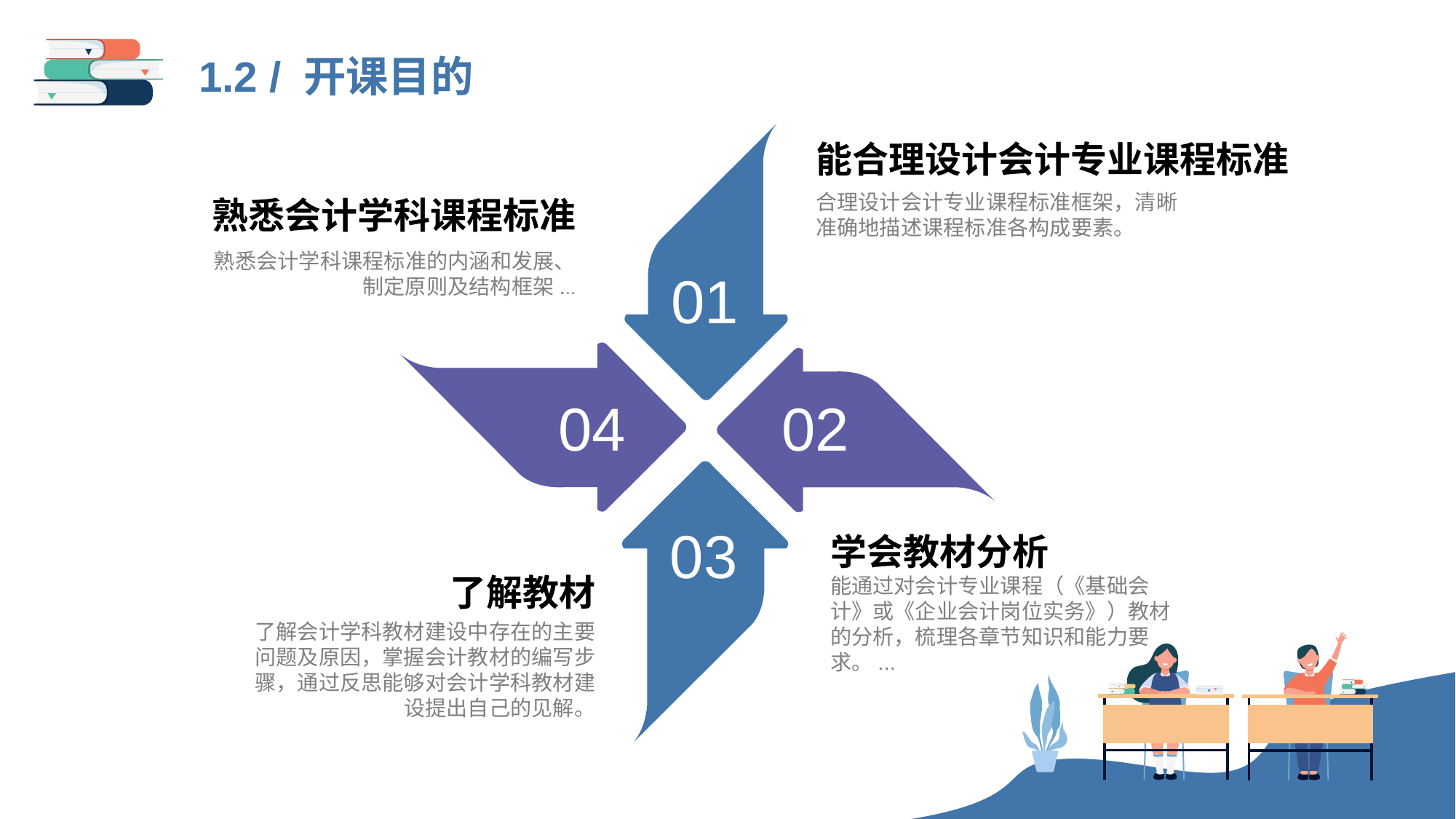

1.2 / 开课目的
能合理设计会计专业课程标准
合理设计会计专业课程标准框架，清晰准确地描述课程标准各构成要素。

熟悉会计学科课程标准
熟悉会计学科课程标准的内涵和发展、制定原则及结构框架...
01

04
02
03

学会教材分析
能通过对会计专业课程（《基础会计》或《企业会计岗位实务》）教材的分析，梳理各章节知识和能力要求。...
了解教材
了解会计学科教材建设中存在的主要问题及原因，掌握会计教材的编写步骤，通过反思能够对会计学科教材建设提出自己的见解。